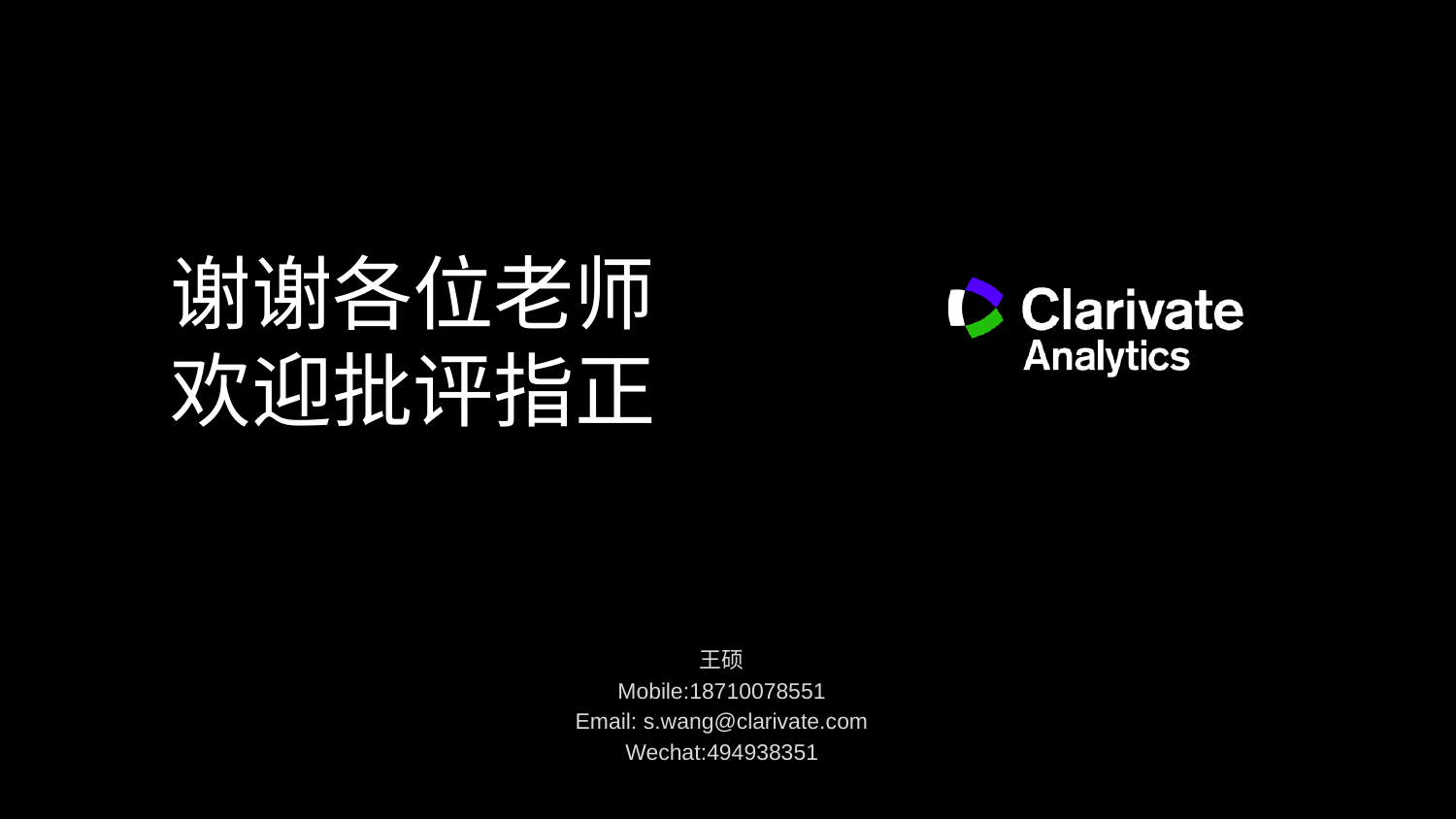

谢谢各位老师
欢迎批评指正
王硕
Mobile:18710078551
Email: s.wang@clarivate.com
Wechat:494938351